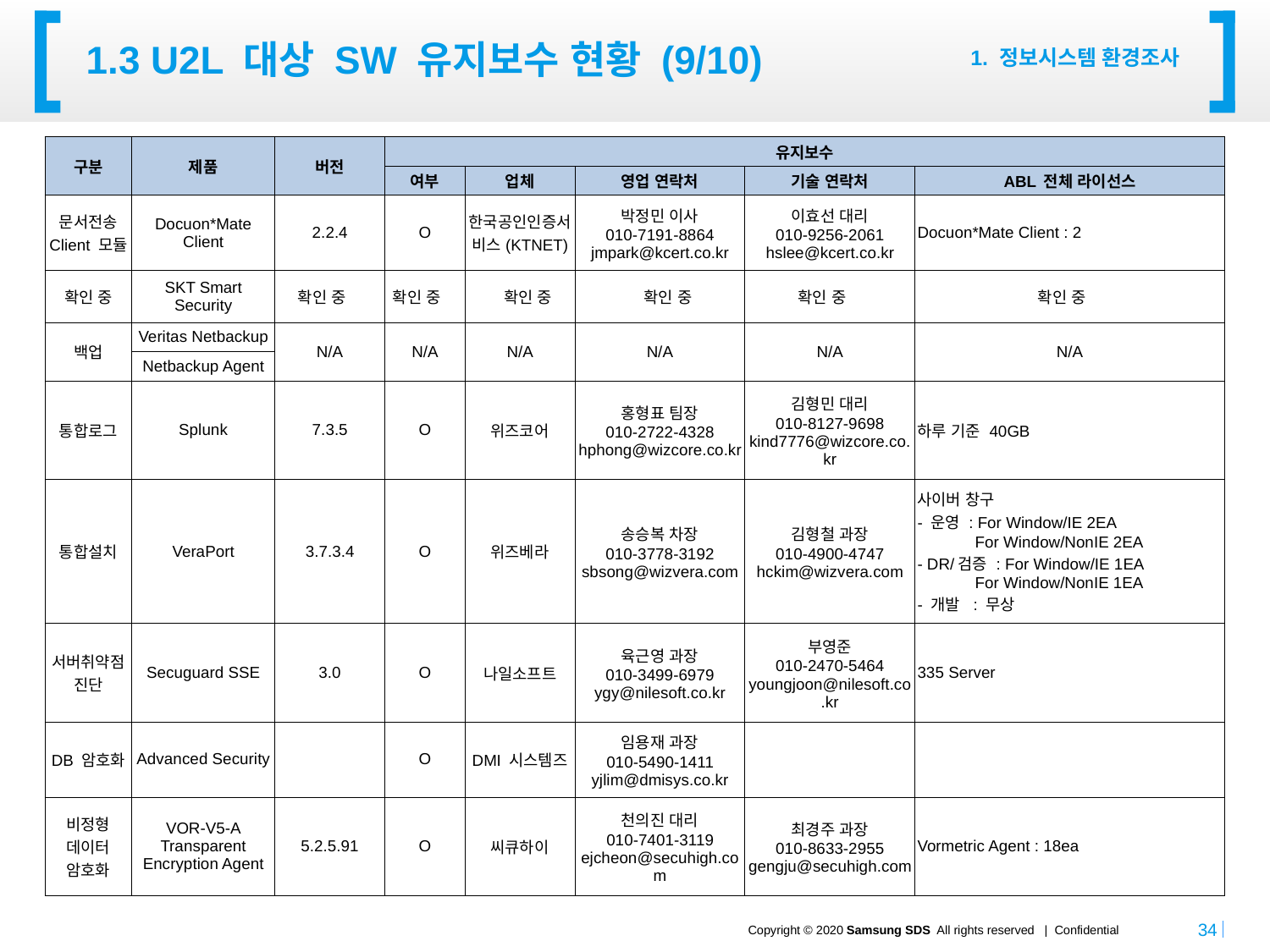

# 1.3 U2L 대상 SW 유지보수 현황 (9/10)
1. 정보시스템 환경조사
| 구분 | 제품 | 버전 | 유지보수 |  |  |  |  |
| --- | --- | --- | --- | --- | --- | --- | --- |
|  |  |  | 여부 | 업체 | 영업 연락처 | 기술 연락처 | ABL 전체 라이선스 |
| 문서전송 Client 모듈 | Docuon\*Mate Client | 2.2.4 | O | 한국공인인증서비스(KTNET) | 박정민 이사 010-7191-8864 jmpark@kcert.co.kr | 이효선 대리 010-9256-2061 hslee@kcert.co.kr | Docuon\*Mate Client : 2 |
| 확인 중 | SKT Smart Security | 확인 중 | 확인 중 | 확인 중 | 확인 중 | 확인 중 | 확인 중 |
| 백업 | Veritas Netbackup | N/A | N/A | N/A | N/A | N/A | N/A |
|  | Netbackup Agent |  |  |  |  |  |  |
| 통합로그 | Splunk | 7.3.5 | O | 위즈코어 | 홍형표 팀장 010-2722-4328 hphong@wizcore.co.kr | 김형민 대리 010-8127-9698 kind7776@wizcore.co.kr | 하루 기준 40GB |
| 통합설치 | VeraPort | 3.7.3.4 | O | 위즈베라 | 송승복 차장 010-3778-3192 sbsong@wizvera.com | 김형철 과장 010-4900-4747 hckim@wizvera.com | 사이버 창구 - 운영 : For Window/IE 2EA For Window/NonIE 2EA - DR/검증 : For Window/IE 1EA For Window/NonIE 1EA - 개발 : 무상 |
| 서버취약점진단 | Secuguard SSE | 3.0 | O | 나일소프트 | 육근영 과장 010-3499-6979 ygy@nilesoft.co.kr | 부영준 010-2470-5464 youngjoon@nilesoft.co.kr | 335 Server |
| DB 암호화 | Advanced Security |  | O | DMI 시스템즈 | 임용재 과장 010-5490-1411 yjlim@dmisys.co.kr |  |  |
| 비정형 데이터 암호화 | VOR-V5-A Transparent Encryption Agent | 5.2.5.91 | O | 씨큐하이 | 천의진 대리 010-7401-3119 ejcheon@secuhigh.com | 최경주 과장 010-8633-2955 gengju@secuhigh.com | Vormetric Agent : 18ea |